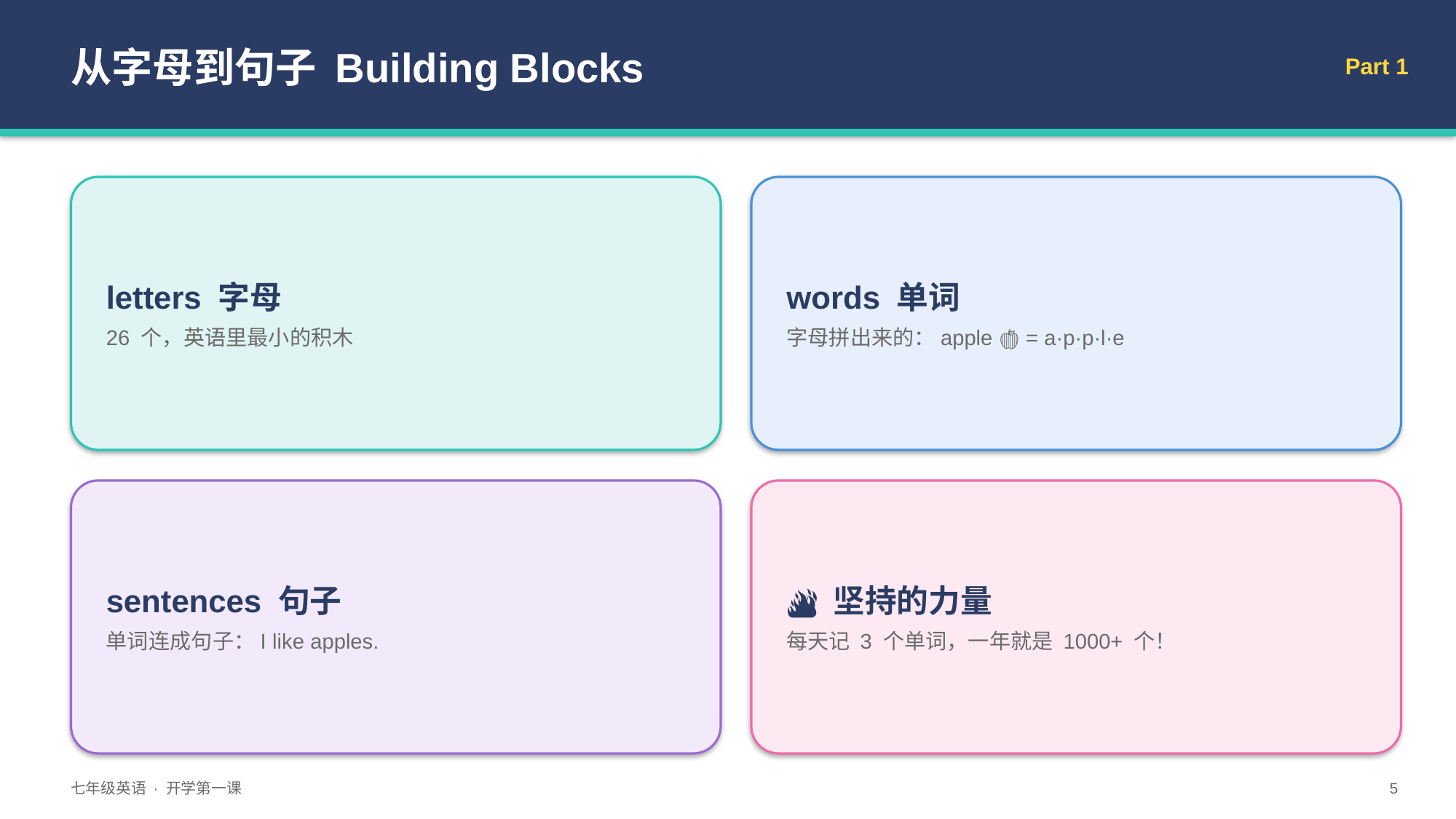

从字母到句子 Building Blocks
Part 1

letters 字母
26 个，英语里最小的积木
words 单词
字母拼出来的：apple 🍎 = a·p·p·l·e
sentences 句子
单词连成句子：I like apples.
🔥 坚持的力量
每天记 3 个单词，一年就是 1000+ 个！
七年级英语 · 开学第一课
5